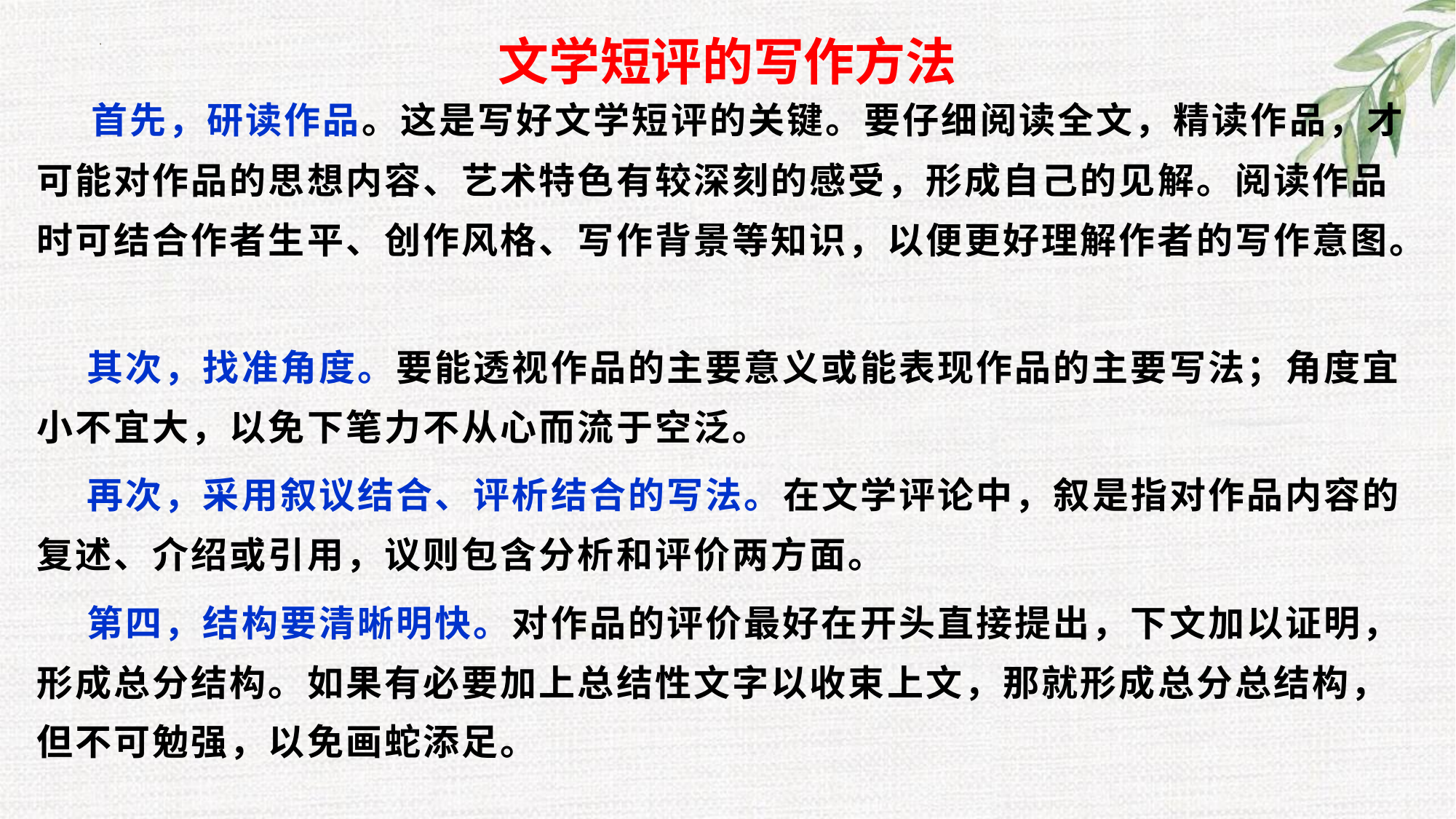

文学短评的写作方法
    首先，研读作品。这是写好文学短评的关键。要仔细阅读全文，精读作品，才可能对作品的思想内容、艺术特色有较深刻的感受，形成自己的见解。阅读作品时可结合作者生平、创作风格、写作背景等知识，以便更好理解作者的写作意图。
    其次，找准角度。要能透视作品的主要意义或能表现作品的主要写法；角度宜小不宜大，以免下笔力不从心而流于空泛。
    再次，采用叙议结合、评析结合的写法。在文学评论中，叙是指对作品内容的复述、介绍或引用，议则包含分析和评价两方面。
    第四，结构要清晰明快。对作品的评价最好在开头直接提出，下文加以证明，形成总分结构。如果有必要加上总结性文字以收束上文，那就形成总分总结构，但不可勉强，以免画蛇添足。